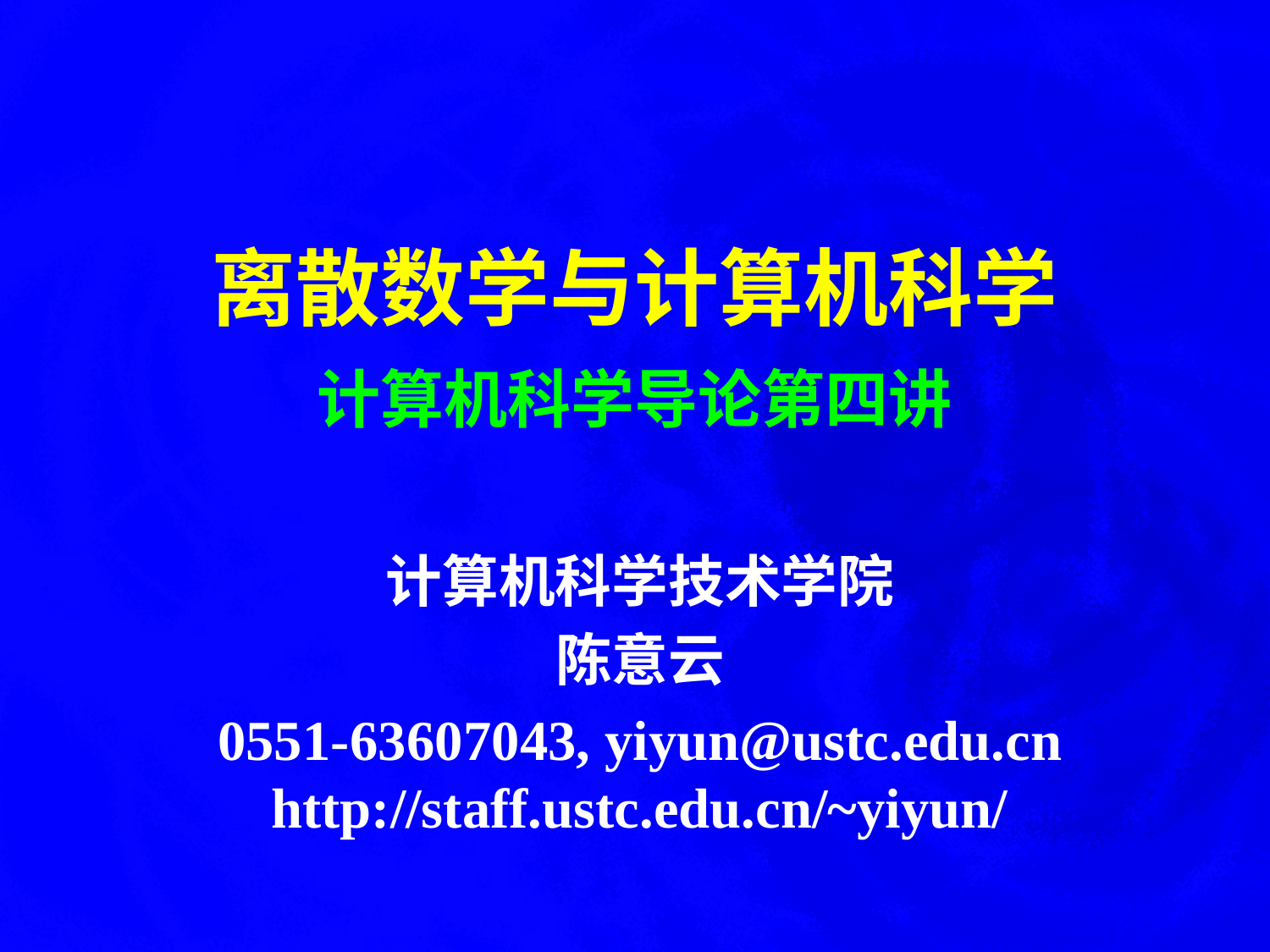

# 离散数学与计算机科学 计算机科学导论第四讲
计算机科学技术学院
陈意云
0551-63607043, yiyun@ustc.edu.cn http://staff.ustc.edu.cn/~yiyun/